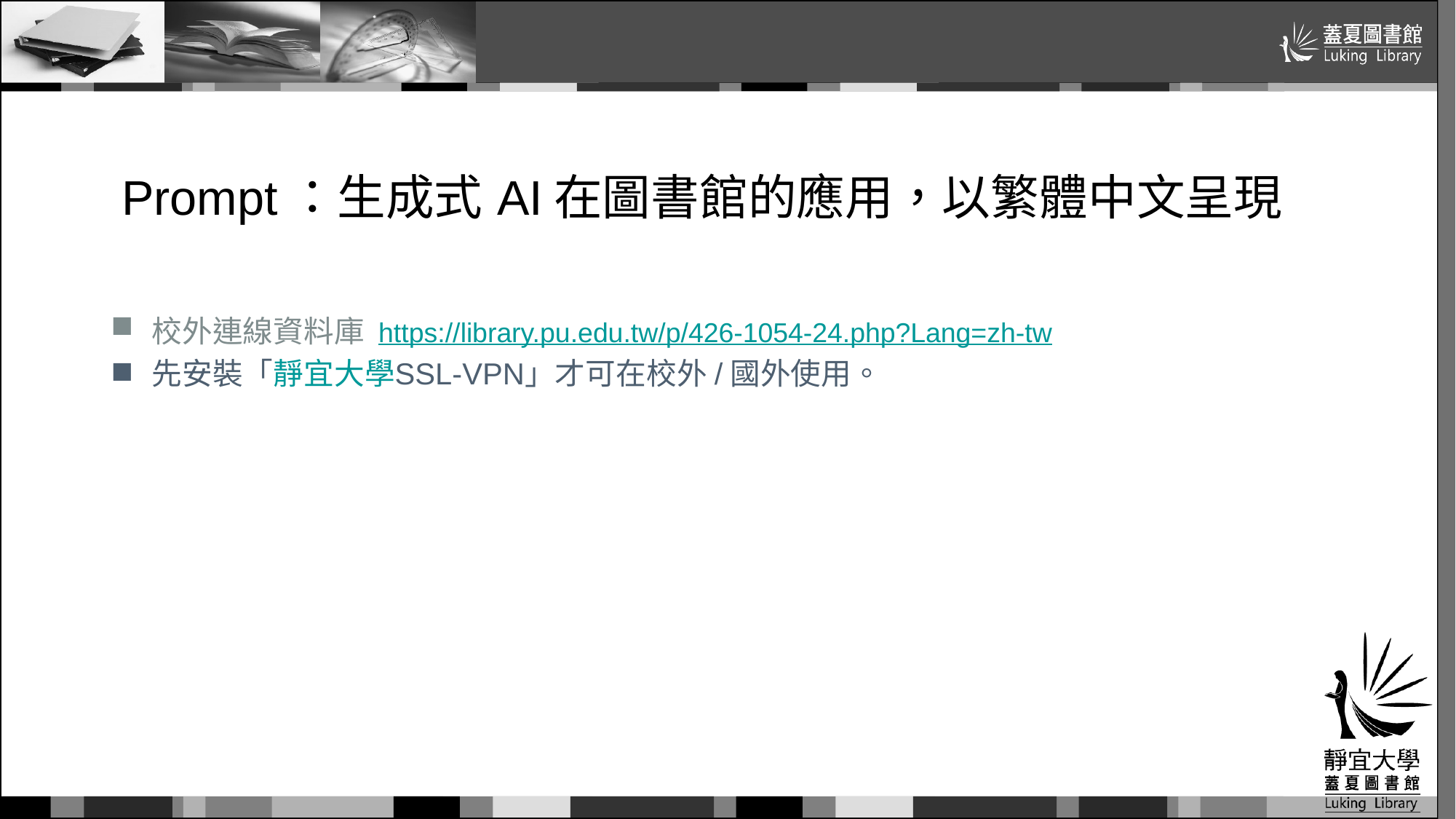

# Prompt：生成式AI在圖書館的應用，以繁體中文呈現
校外連線資料庫 https://library.pu.edu.tw/p/426-1054-24.php?Lang=zh-tw
先安裝「靜宜大學SSL-VPN」才可在校外/國外使用。